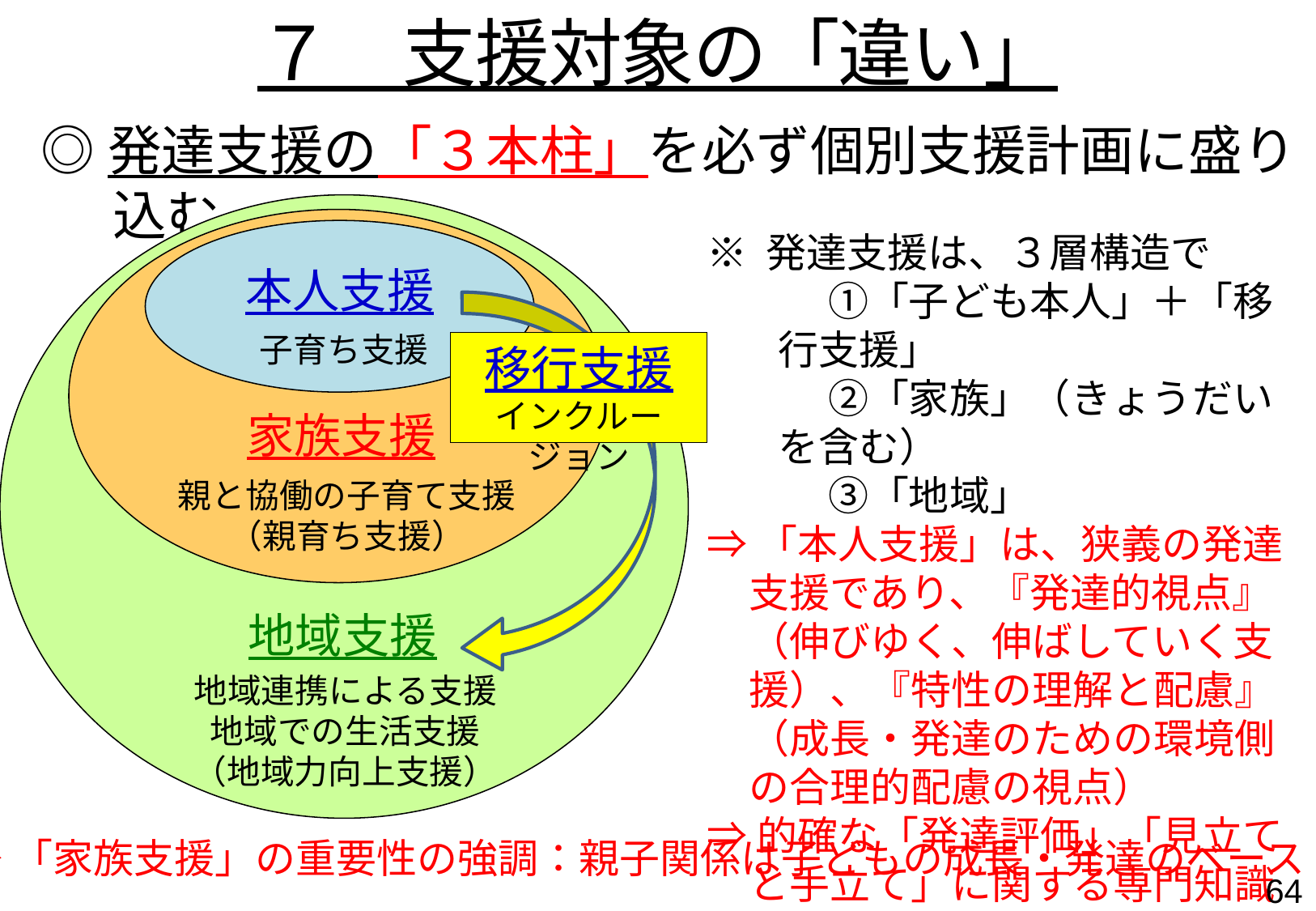

７　支援対象の「違い」
◎発達支援の「３本柱」を必ず個別支援計画に盛り込む

本人支援
子育ち支援
家族支援
親と協働の子育て支援
（親育ち支援）

地域支援
地域連携による支援
地域での生活支援
（地域力向上支援）

移行支援
インクルージョン

※ 発達支援は、３層構造で
　　　①「子ども本人」＋「移行支援」
　　　②「家族」（きょうだいを含む）
　　　③「地域」
⇒「本人支援」は、狭義の発達支援であり、『発達的視点』（伸びゆく、伸ばしていく支援）、『特性の理解と配慮』（成長・発達のための環境側の合理的配慮の視点）
⇒的確な「発達評価」「見立てと手立て」に関する専門知識が必要
⇒「生活」「遊び」「養護」「休息」等
⇒「家族支援」の重要性の強調：親子関係は子どもの成長・発達のベース
64